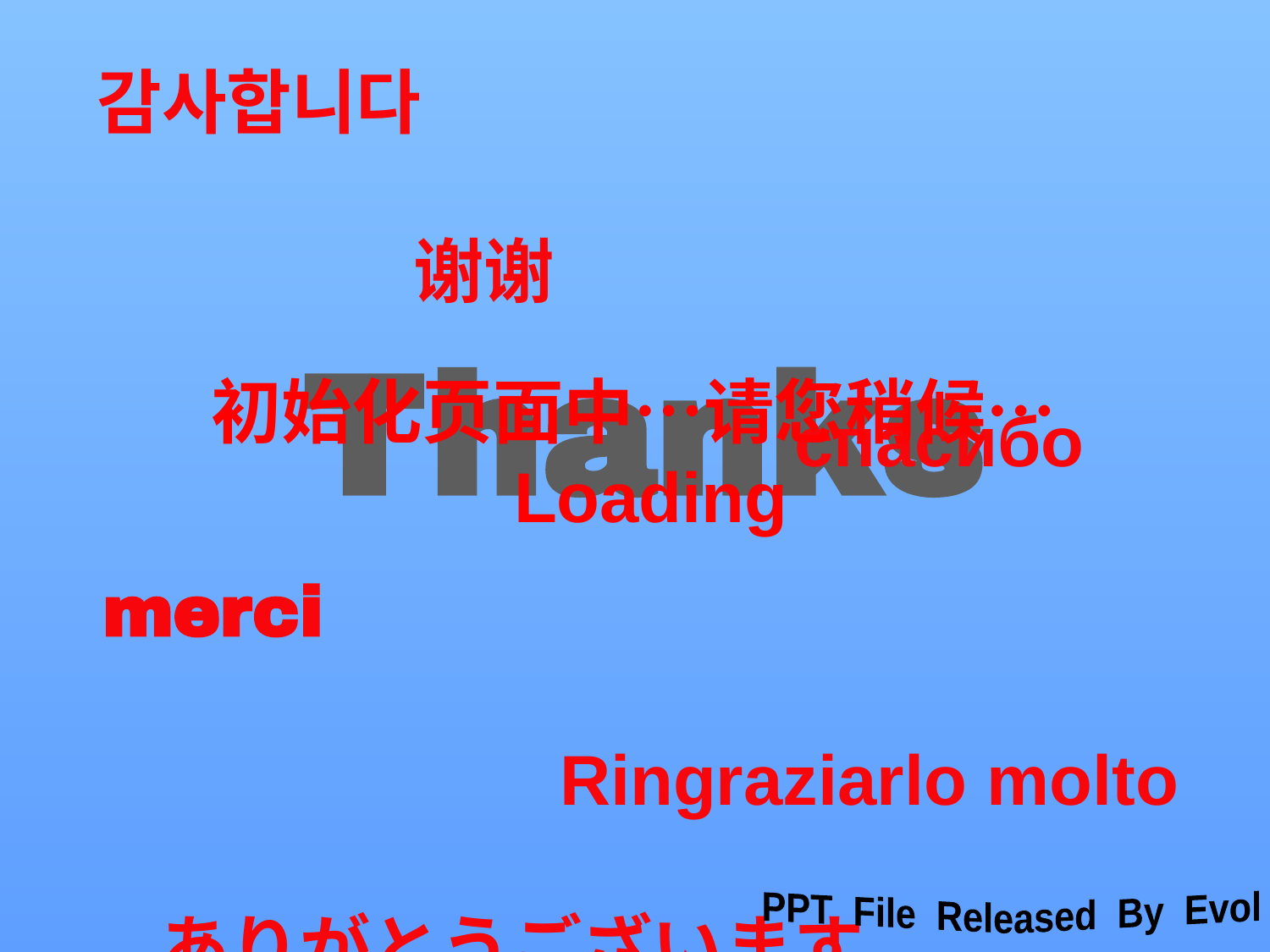

감사합니다

			谢谢

                 	  			спасибо
   merci

				 Ringraziarlo molto

	ありがとうございます
Thanks
初始化页面中…请您稍候…		  Loading
PPT  File  Released  By  Evol